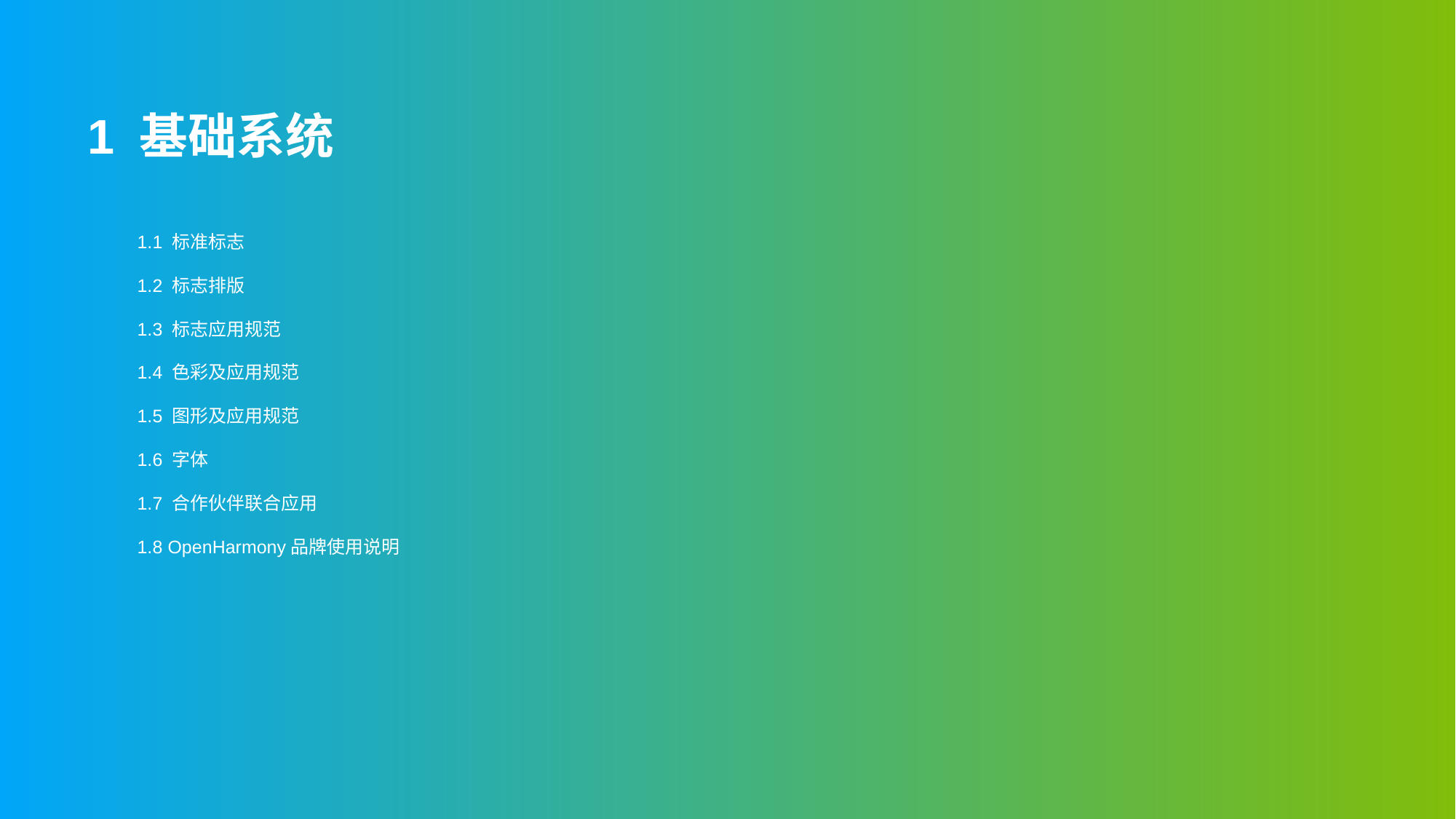

1 基础系统
1.1 标准标志
1.2 标志排版
1.3 标志应用规范
1.4 色彩及应用规范
1.5 图形及应用规范
1.6 字体
1.7 合作伙伴联合应用
1.8 OpenHarmony品牌使用说明